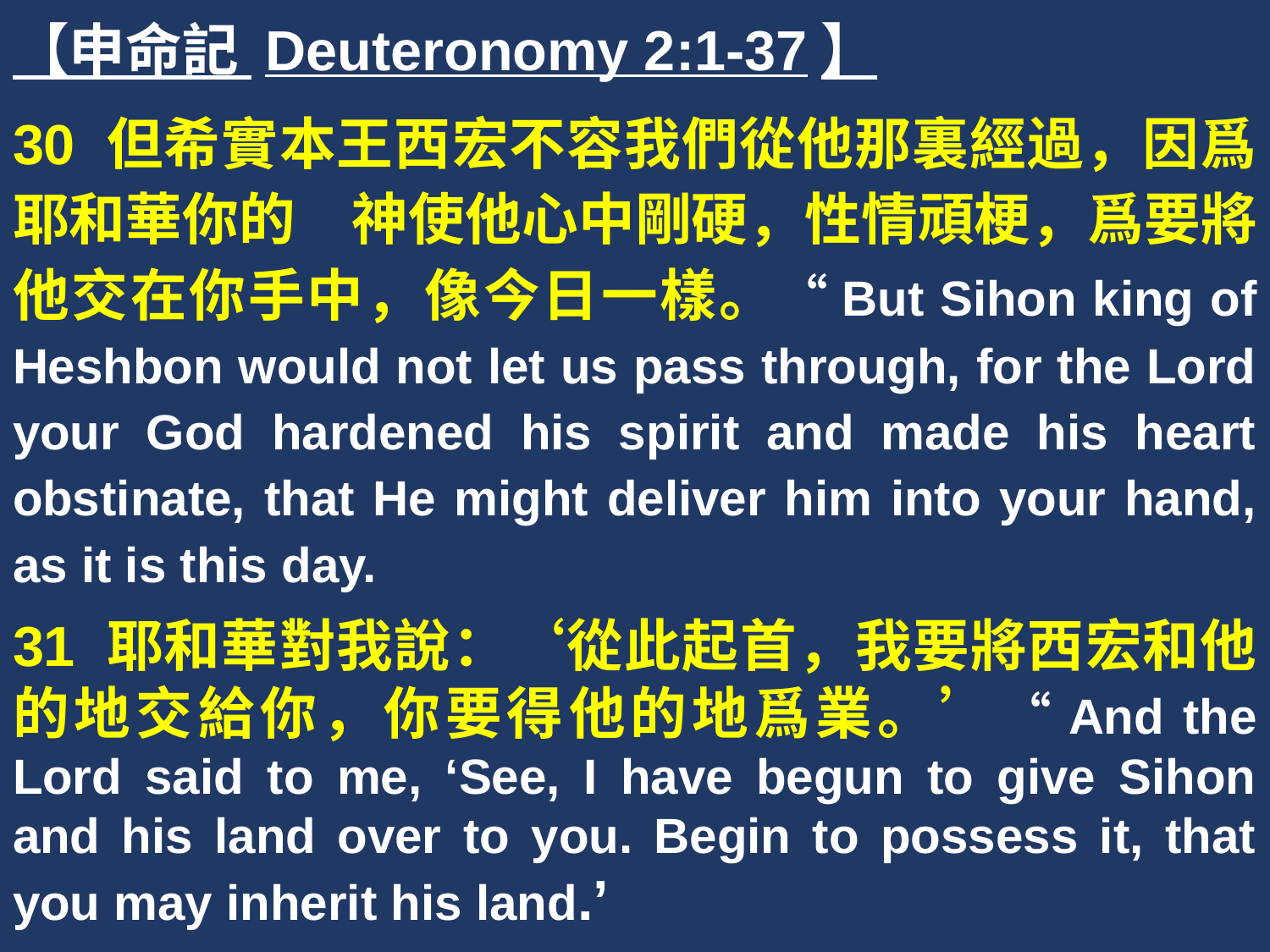

【申命記 Deuteronomy 2:1-37】
30 但希實本王西宏不容我們從他那裏經過，因爲耶和華你的　神使他心中剛硬，性情頑梗，爲要將他交在你手中，像今日一樣。“But Sihon king of Heshbon would not let us pass through, for the Lord your God hardened his spirit and made his heart obstinate, that He might deliver him into your hand, as it is this day.
31 耶和華對我說：‘從此起首，我要將西宏和他的地交給你，你要得他的地爲業。’“And the Lord said to me, ‘See, I have begun to give Sihon and his land over to you. Begin to possess it, that you may inherit his land.’